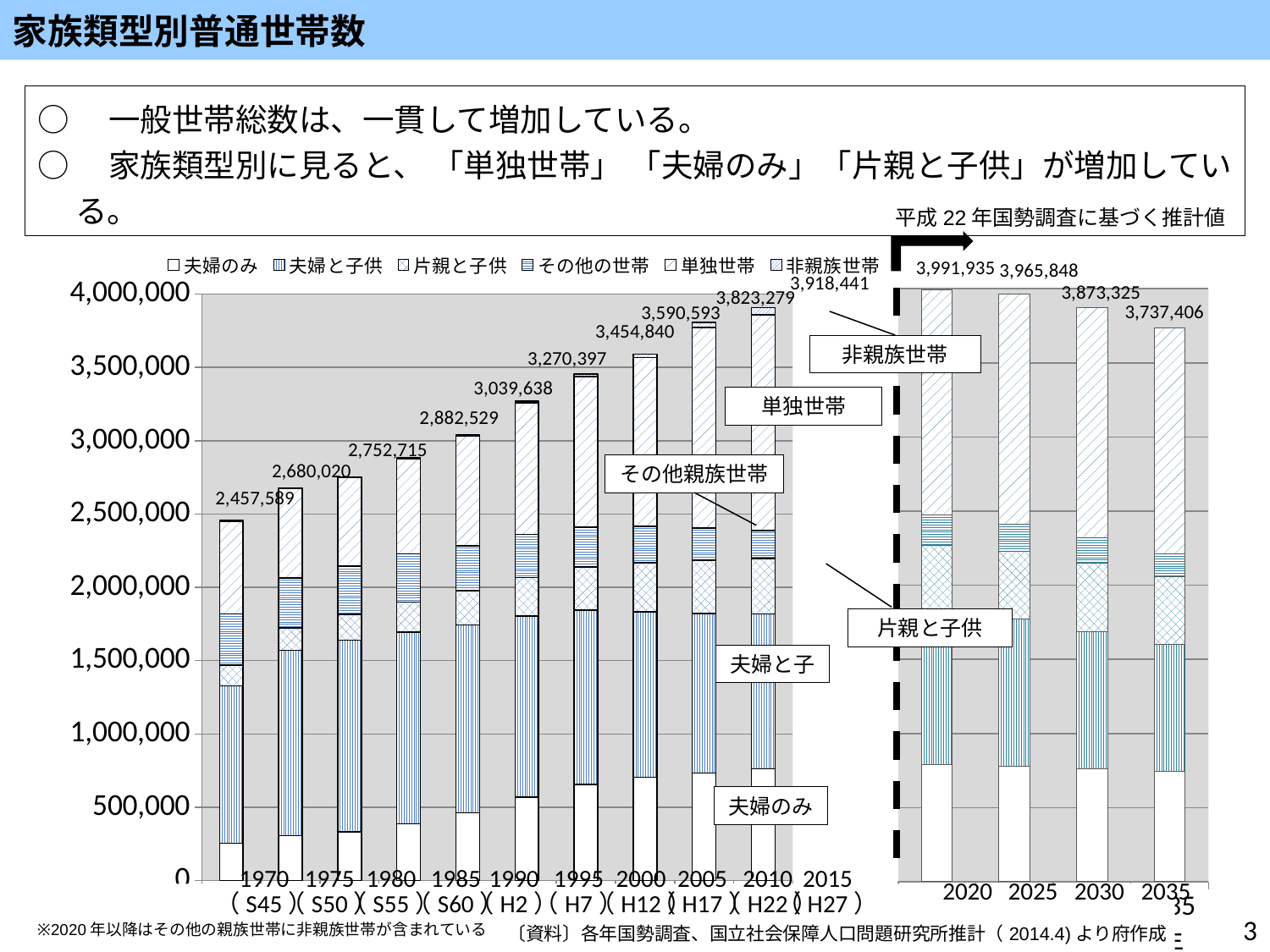

家族類型別普通世帯数
○　一般世帯総数は、一貫して増加している。
○　家族類型別に見ると、 「単独世帯」 「夫婦のみ」「片親と子供」が増加している。
平成22年国勢調査に基づく推計値

### Chart

| Category |  |  |  |  |  |  |
|---|---|---|---|---|---|---|
| S45年 | 255617.0 | 1071368.0 | 142221.0 | 348984.0 | 628056.0 | 11343.0 |
| S50年 | 307671.0 | 1263086.0 | 152767.0 | 341669.0 | 607886.0 | 6941.0 |
| S55年 | 333152.0 | 1308178.0 | 174579.0 | 327981.0 | 602660.0 | 6165.0 |
| S60年 | 388612.0 | 1305140.0 | 206432.0 | 327656.0 | 647951.0 | 6738.0 |
| H2年 | 463495.0 | 1279308.0 | 235001.0 | 305687.0 | 747987.0 | 8160.0 |
| H7年 | 567887.0 | 1237217.0 | 262019.0 | 294477.0 | 897425.0 | 11372.0 |
| H12年 | 656250.0 | 1188070.0 | 294347.0 | 270572.0 | 1028792.0 | 16809.0 |
| H17年 | 704568.0 | 1127702.0 | 335403.0 | 249322.0 | 1151774.0 | 21824.0 |
| H22年 | 735225.0 | 1086224.0 | 363645.0 | 219861.0 | 1367908.0 | 34595.0 |
| H27年 | 763849.0 | 1054207.0 | 379678.0 | 189878.0 | 1470615.0 | 49282.0 |
3,991,935
3,965,848
3,918,441

### Chart

| Category | 夫婦のみ | 夫婦と子供 | 片親と子供 | その他 | 単独世帯 |
|---|---|---|---|---|---|
| 2020年 | 790163.1763263936 | 1043973.486758107 | 436608.38354774576 | 203338.21698836758 | 1517851.8474743792 |
| 2025年 | 779465.0287656249 | 991632.3615447051 | 456157.2751427832 | 183868.11041665907 | 1554725.3993463053 |
| 2030年 | 761974.6644021577 | 927024.0587415819 | 461731.7787155451 | 167834.4284029539 | 1554759.7196819861 |
| 2035年 | 741868.4475163885 | 860305.906995495 | 456003.95613458456 | 154218.3681487059 | 1525009.6952966547 |
3,823,279
3,873,325
3,590,593
3,737,406
非親族世帯
3,454,840
3,270,397
3,039,638
単独世帯
2,882,529
2,752,715
2,680,020
その他親族世帯
2,457,589
片親と子供
夫婦と子
夫婦のみ
1970
（S45）
1975
（S50）
1980
（S55）
1985
（S60）
1990
（H2）
1995
（H7）
2000
（H12）
2005
（H17）
2010
（H22）
2015
（H27）
2020
2025
2030
2035

3
※2020年以降はその他の親族世帯に非親族世帯が含まれている
〔資料〕各年国勢調査、国立社会保障人口問題研究所推計（2014.4)より府作成